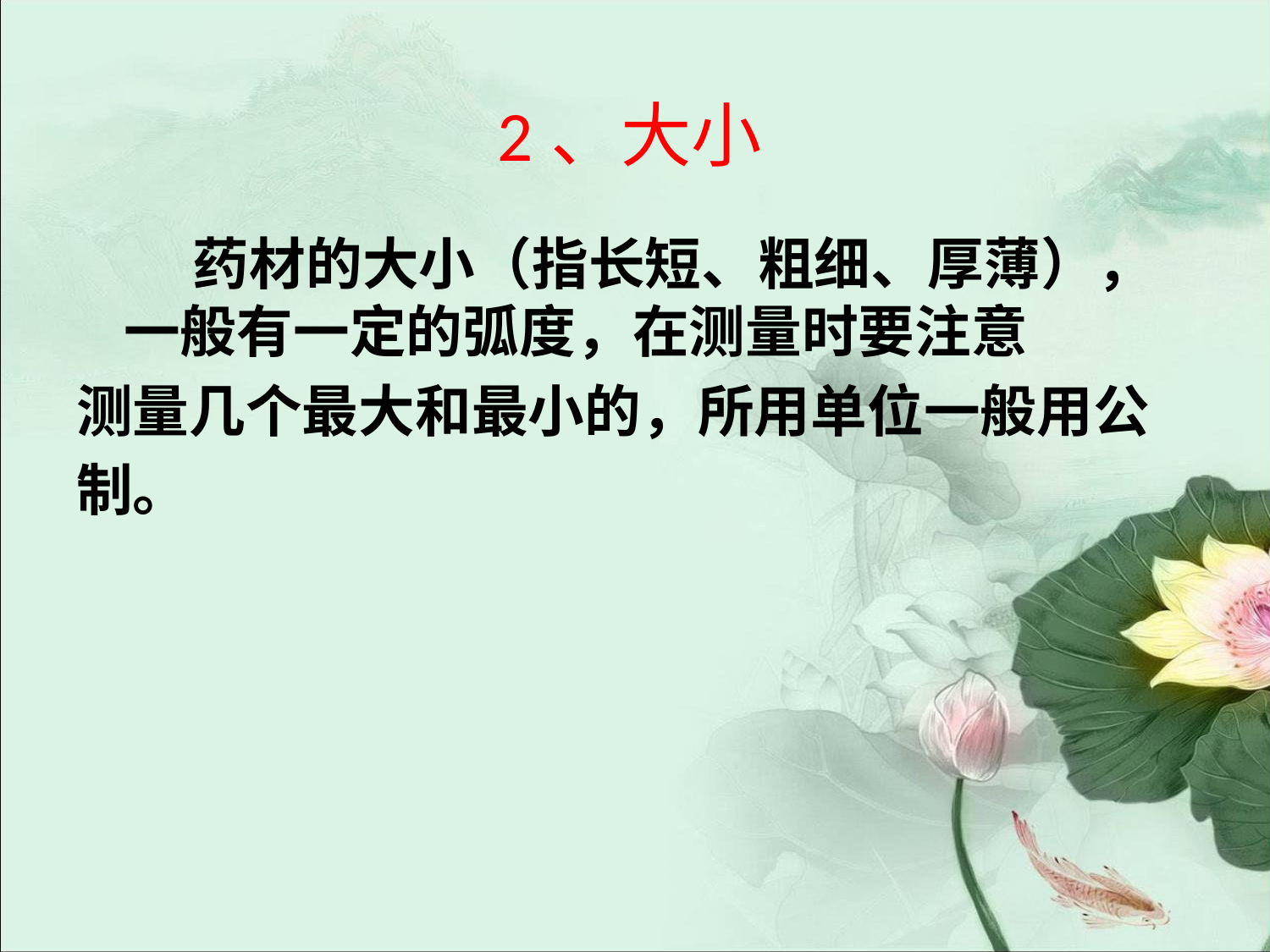

# 2、大小
        药材的大小（指长短、粗细、厚薄），一般有一定的弧度，在测量时要注意
测量几个最大和最小的，所用单位一般用公
制。